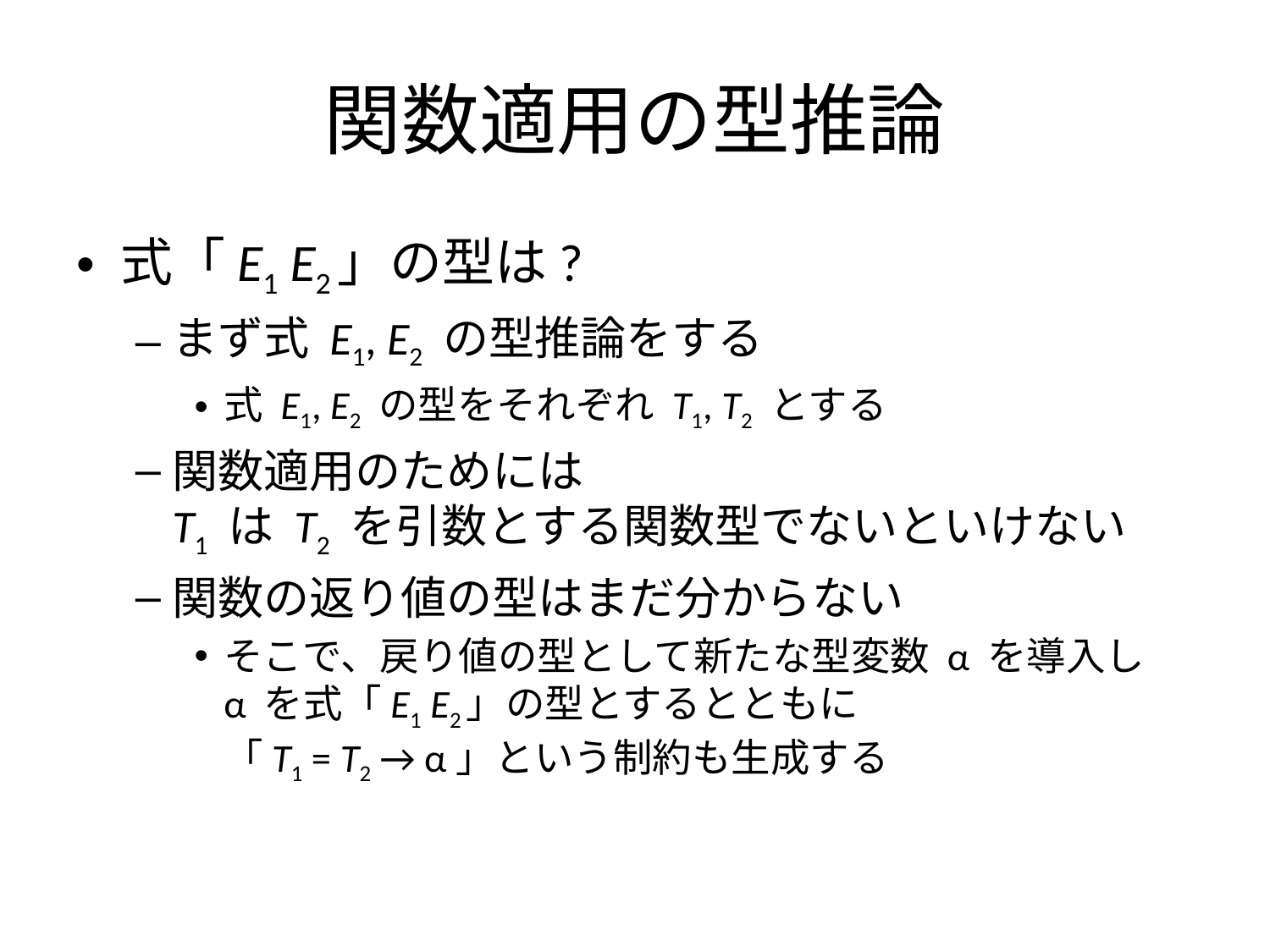

# 関数適用の型推論
式「E1 E2」の型は?
まず式 E1, E2 の型推論をする
式 E1, E2 の型をそれぞれ T1, T2 とする
関数適用のためには
T1 は T2 を引数とする関数型でないといけない
関数の返り値の型はまだ分からない
そこで、戻り値の型として新たな型変数 α を導入し
α を式「E1 E2」の型とするとともに
「T1 = T2 → α」という制約も生成する